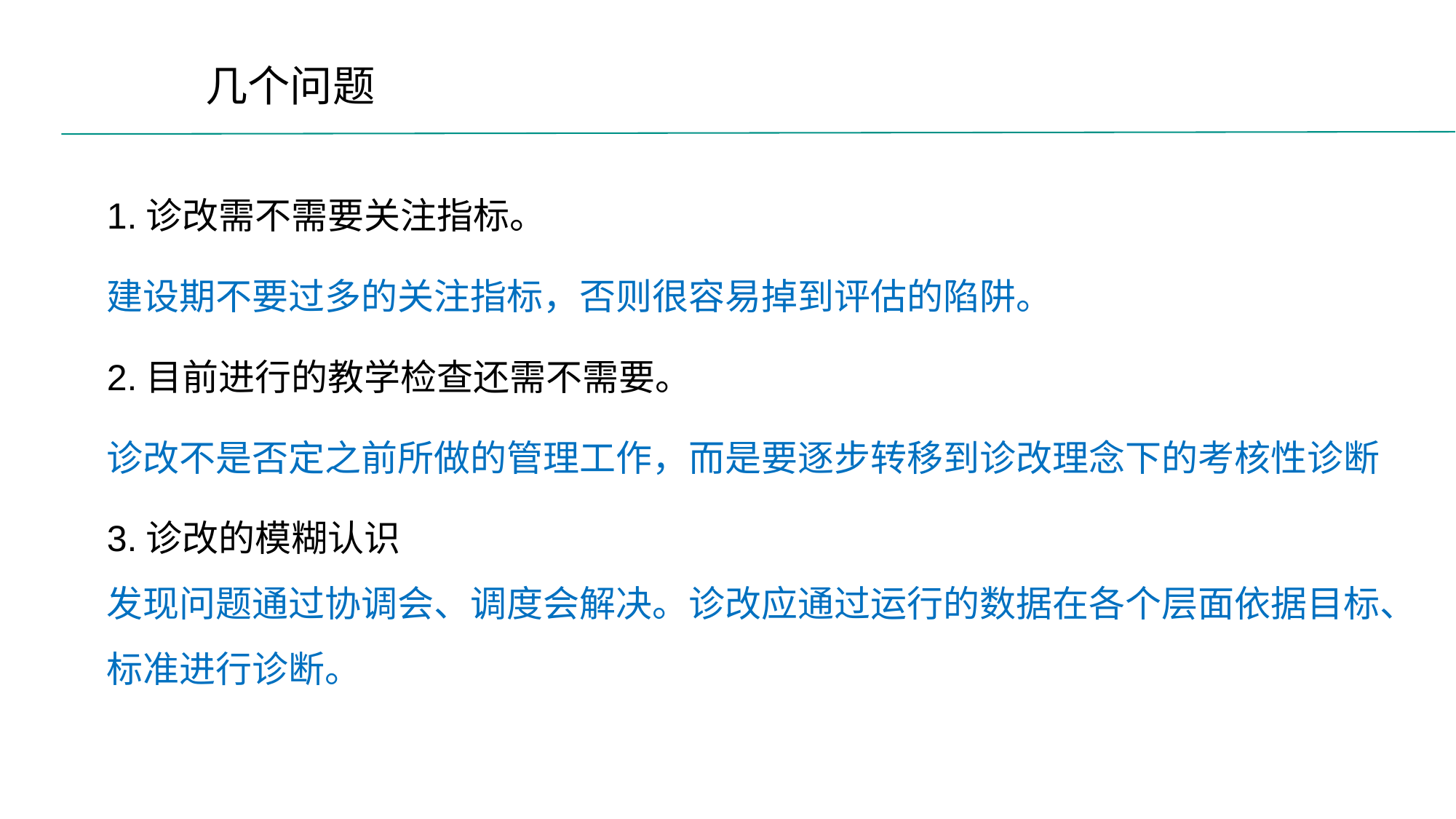

# 几个问题
1.诊改需不需要关注指标。
建设期不要过多的关注指标，否则很容易掉到评估的陷阱。
2.目前进行的教学检查还需不需要。
诊改不是否定之前所做的管理工作，而是要逐步转移到诊改理念下的考核性诊断
3.诊改的模糊认识
发现问题通过协调会、调度会解决。诊改应通过运行的数据在各个层面依据目标、标准进行诊断。